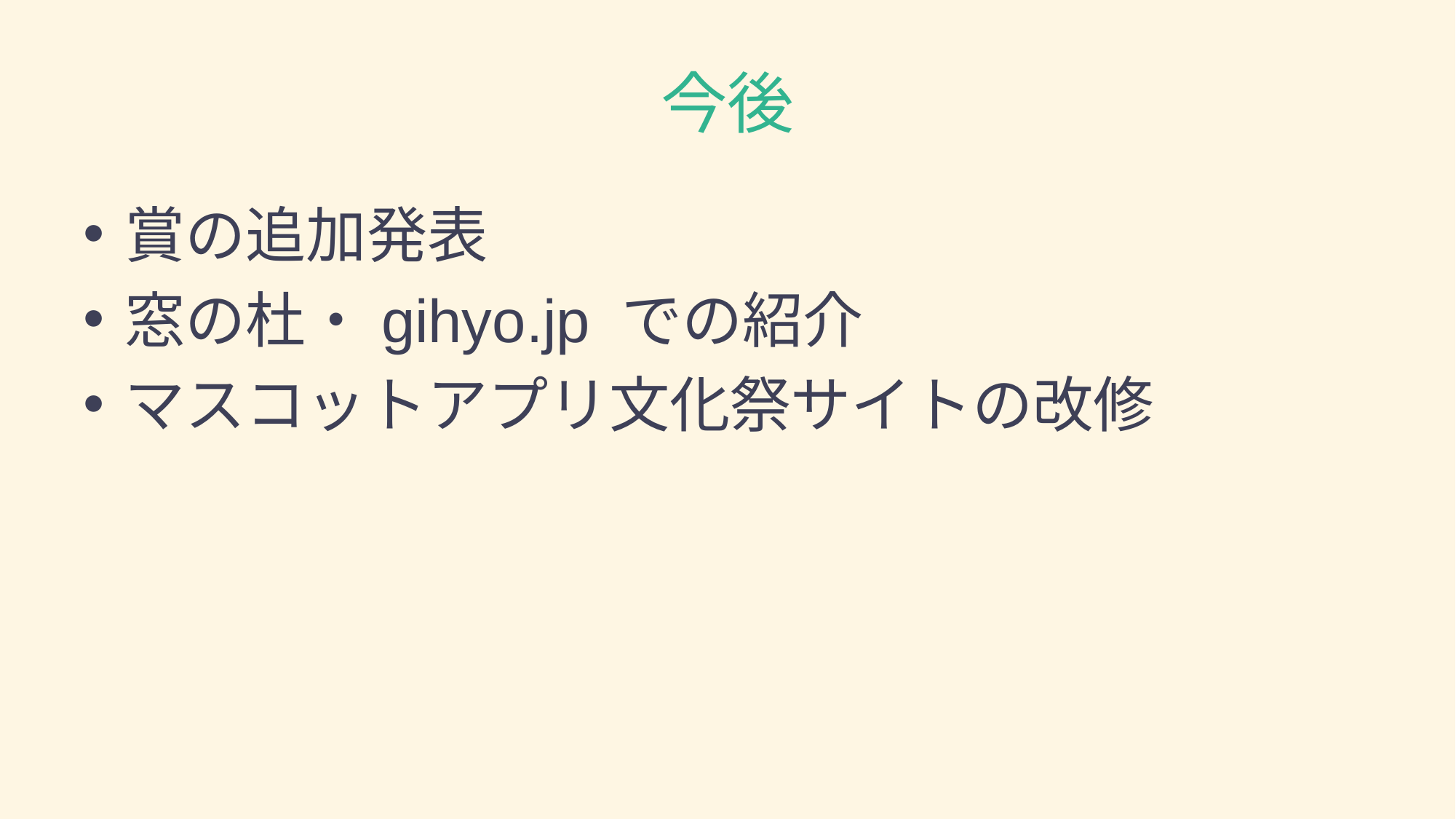

# 今後
賞の追加発表
窓の杜・gihyo.jp での紹介
マスコットアプリ文化祭サイトの改修